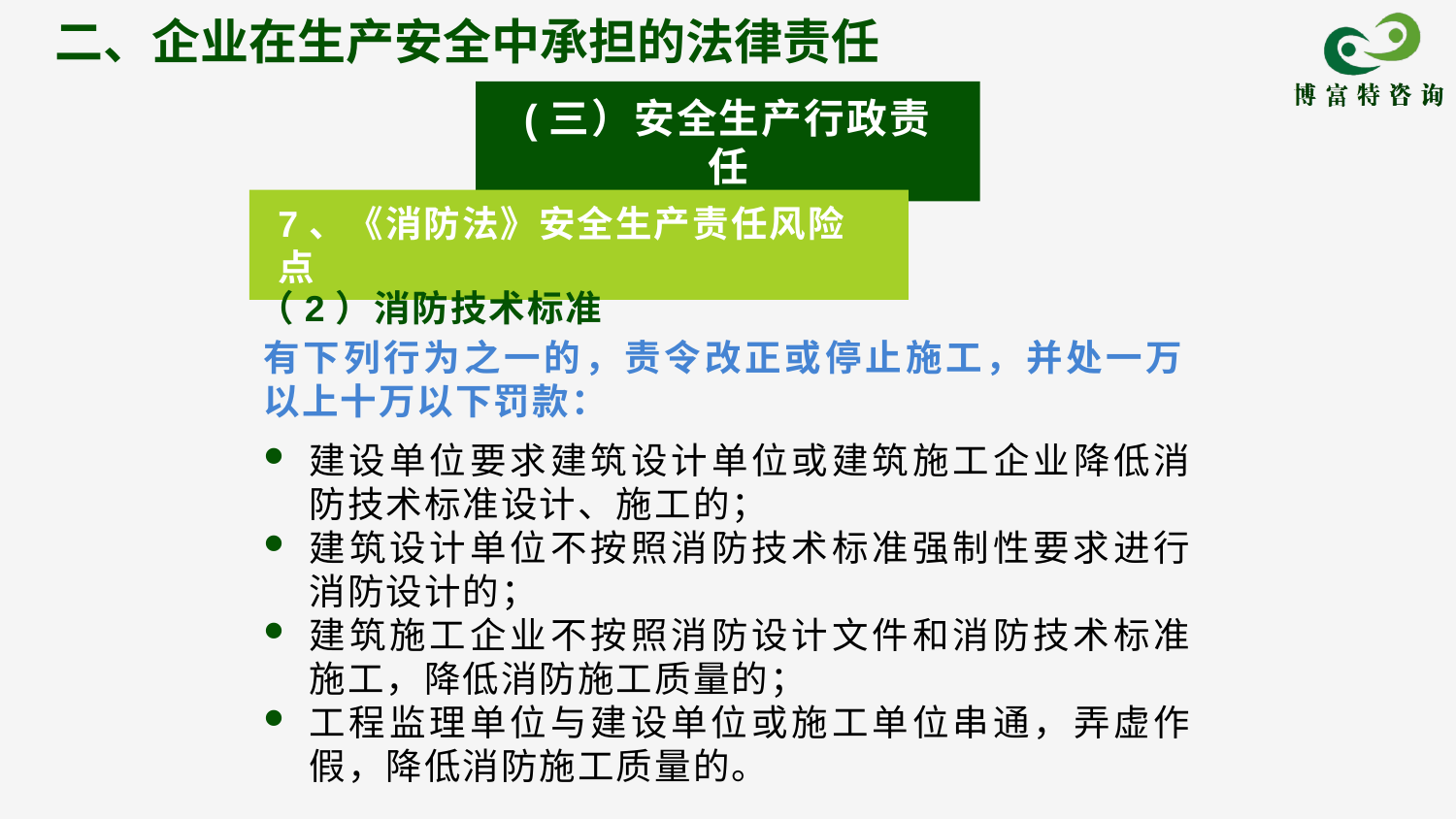

二、企业在生产安全中承担的法律责任
(三）安全生产行政责任
7、《消防法》安全生产责任风险点
（2）消防技术标准
有下列行为之一的，责令改正或停止施工，并处一万以上十万以下罚款：
建设单位要求建筑设计单位或建筑施工企业降低消防技术标准设计、施工的；
建筑设计单位不按照消防技术标准强制性要求进行消防设计的；
建筑施工企业不按照消防设计文件和消防技术标准施工，降低消防施工质量的；
工程监理单位与建设单位或施工单位串通，弄虚作假，降低消防施工质量的。